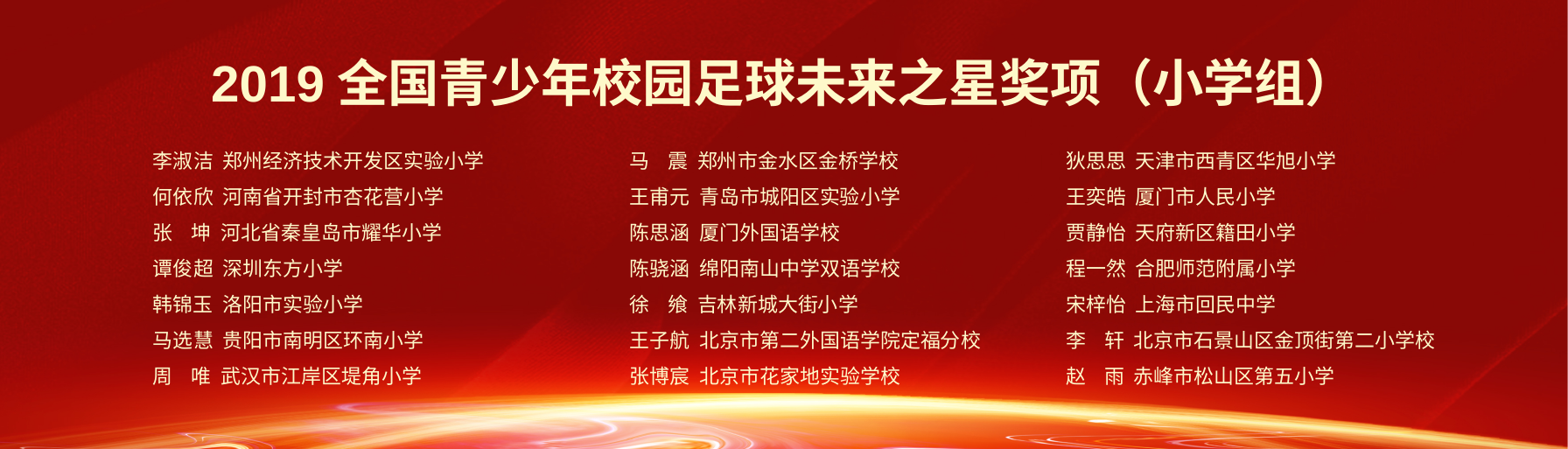

2019全国青少年校园足球未来之星奖项（小学组）
李淑洁  郑州经济技术开发区实验小学
何依欣  河南省开封市杏花营小学
张    坤  河北省秦皇岛市耀华小学
谭俊超  深圳东方小学
韩锦玉  洛阳市实验小学
马选慧  贵阳市南明区环南小学
周    唯  武汉市江岸区堤角小学
马    震  郑州市金水区金桥学校
王甫元  青岛市城阳区实验小学
陈思涵  厦门外国语学校
陈骁涵  绵阳南山中学双语学校
徐    飨  吉林新城大街小学
王子航  北京市第二外国语学院定福分校
张博宸  北京市花家地实验学校
狄思思  天津市西青区华旭小学
王奕皓  厦门市人民小学
贾静怡  天府新区籍田小学
程一然  合肥师范附属小学
宋梓怡  上海市回民中学
李    轩  北京市石景山区金顶街第二小学校
赵    雨  赤峰市松山区第五小学